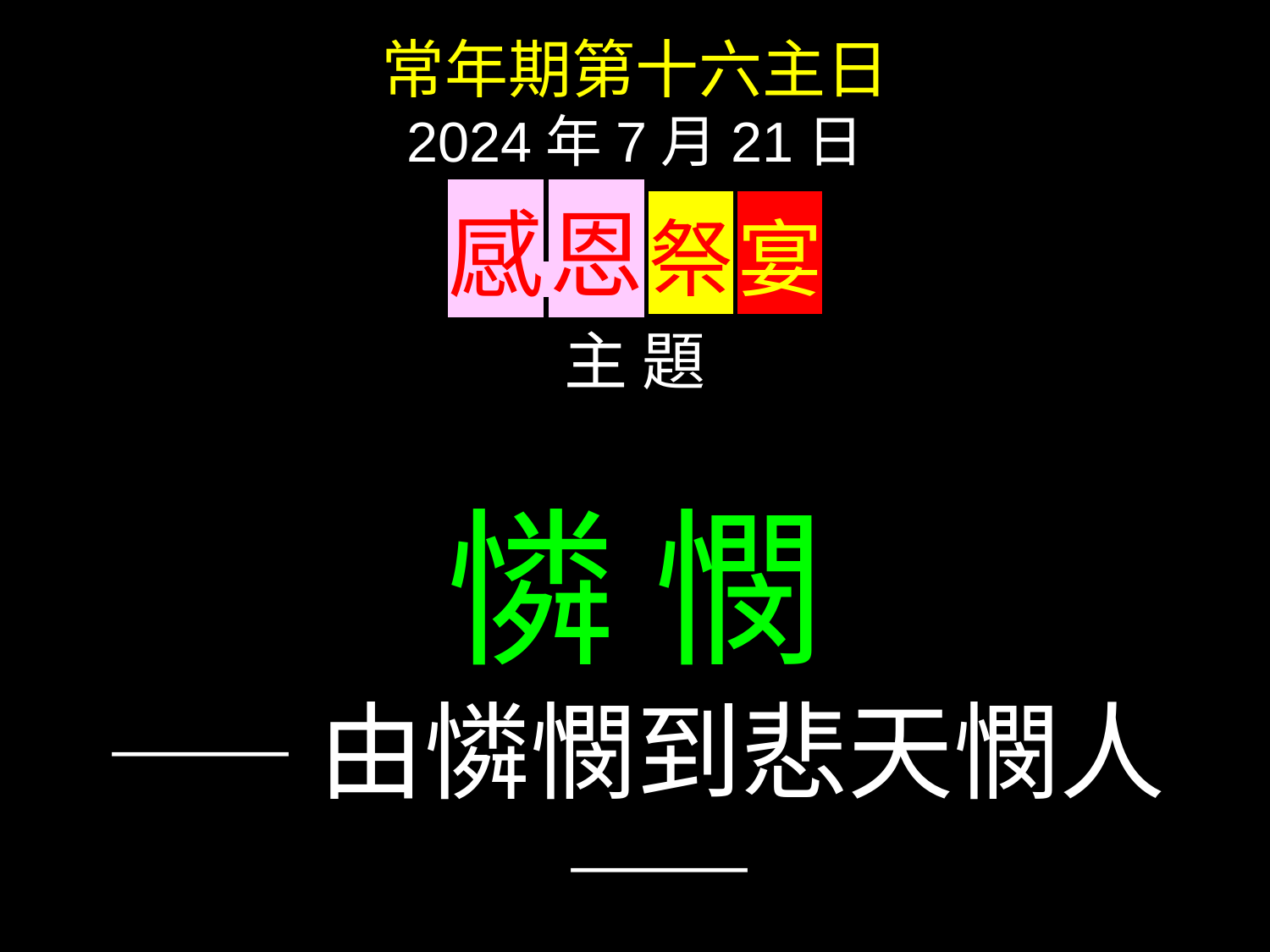

常年期第十六主日
2024年7月21日
感 恩 祭 宴

主 題

憐 憫
——由憐憫到悲天憫人——